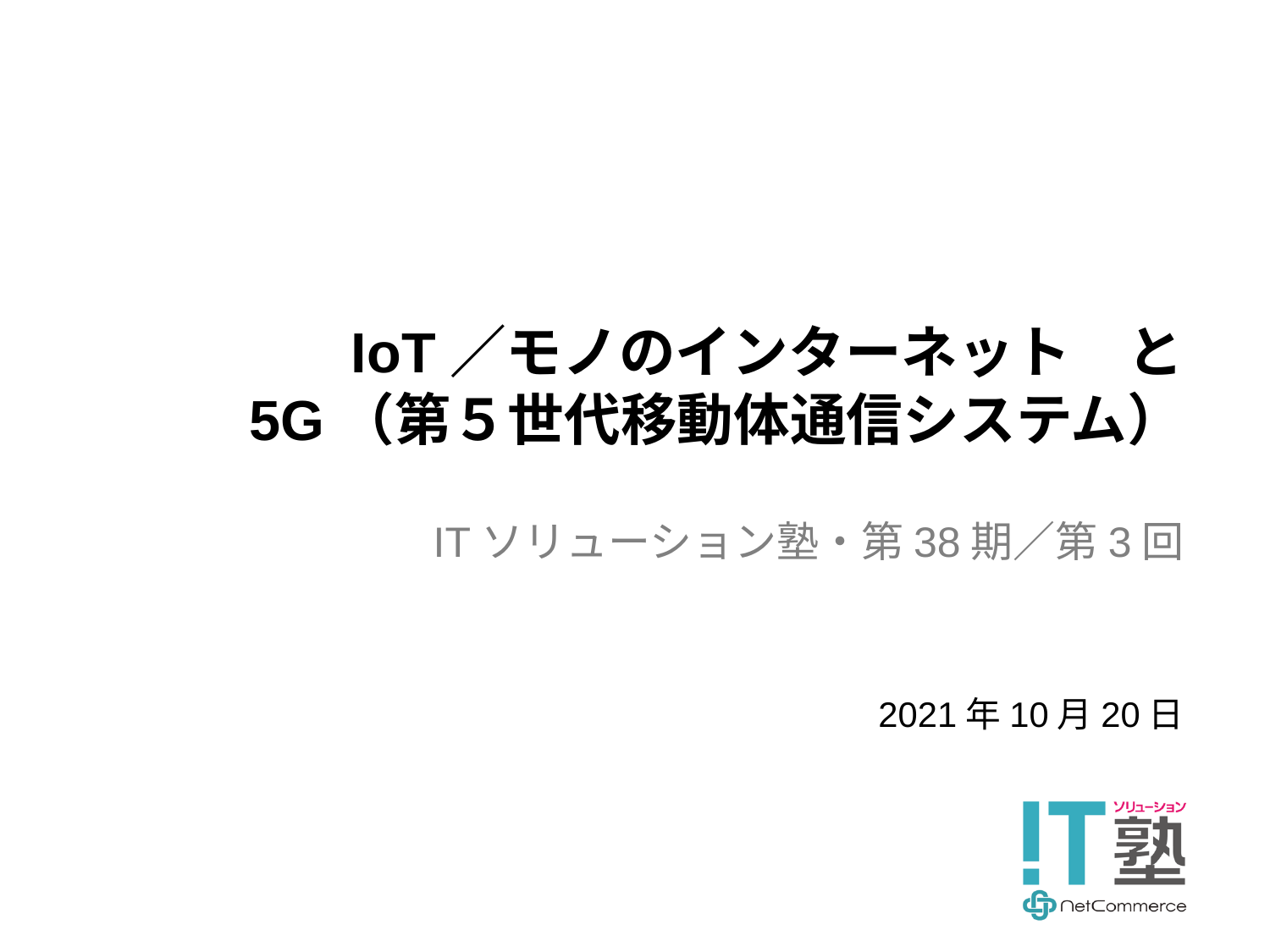

IoT／モノのインターネット　と
5G（第５世代移動体通信システム）
ITソリューション塾・第38期／第3回
2021年10月20日